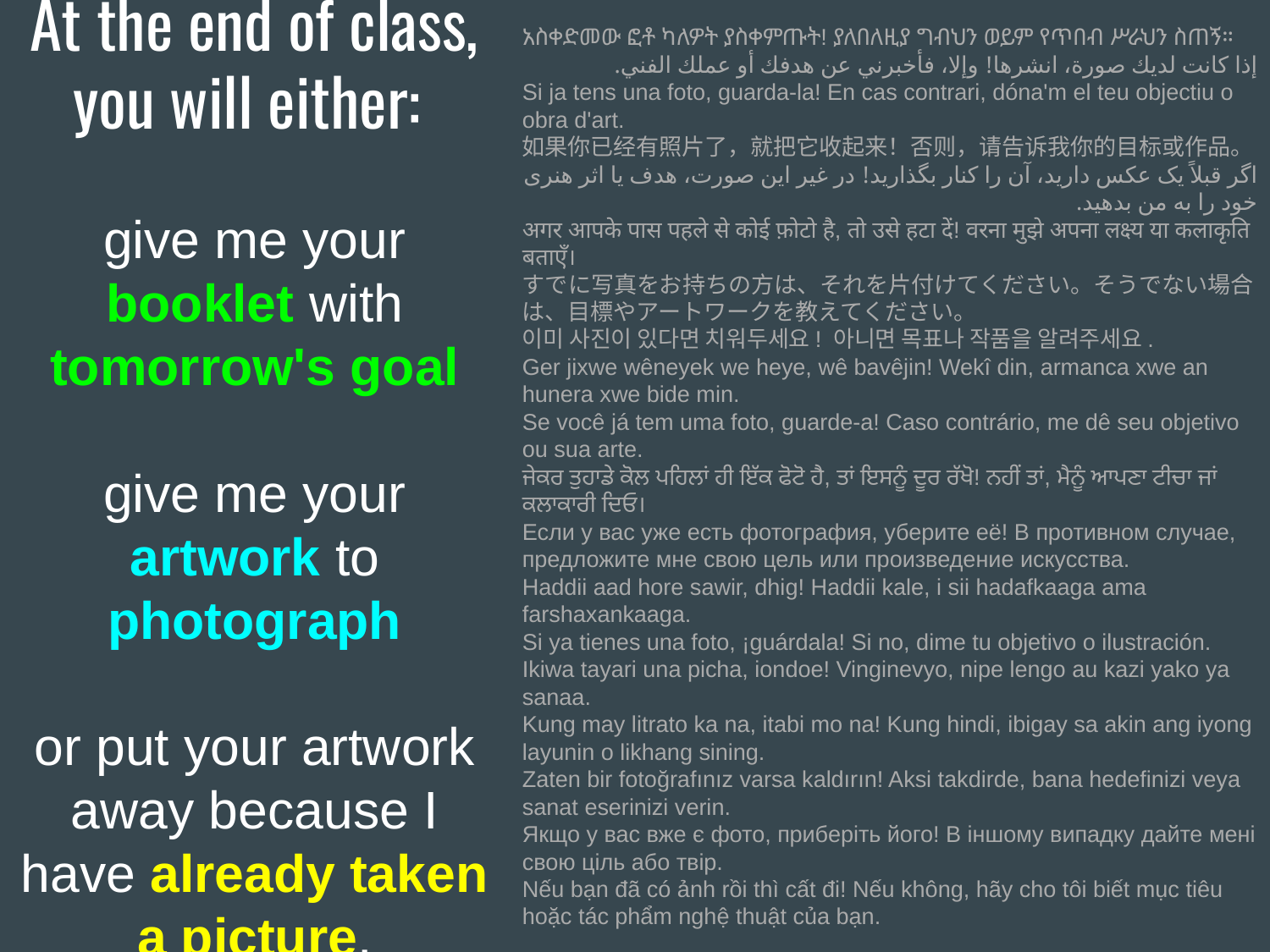

At the end of class, you will either:

give me your booklet with tomorrow's goal

give me your artwork to photograph

or put your artwork away because I have already taken a picture.
አስቀድመው ፎቶ ካለዎት ያስቀምጡት! ያለበለዚያ ግብህን ወይም የጥበብ ሥራህን ስጠኝ።
إذا كانت لديك صورة، انشرها! وإلا، فأخبرني عن هدفك أو عملك الفني.
Si ja tens una foto, guarda-la! En cas contrari, dóna'm el teu objectiu o obra d'art.
如果你已经有照片了，就把它收起来！否则，请告诉我你的目标或作品。
اگر قبلاً یک عکس دارید، آن را کنار بگذارید! در غیر این صورت، هدف یا اثر هنری خود را به من بدهید.
अगर आपके पास पहले से कोई फ़ोटो है, तो उसे हटा दें! वरना मुझे अपना लक्ष्य या कलाकृति बताएँ।
すでに写真をお持ちの方は、それを片付けてください。そうでない場合は、目標やアートワークを教えてください。
이미 사진이 있다면 치워두세요! 아니면 목표나 작품을 알려주세요.
Ger jixwe wêneyek we heye, wê bavêjin! Wekî din, armanca xwe an hunera xwe bide min.
Se você já tem uma foto, guarde-a! Caso contrário, me dê seu objetivo ou sua arte.
ਜੇਕਰ ਤੁਹਾਡੇ ਕੋਲ ਪਹਿਲਾਂ ਹੀ ਇੱਕ ਫੋਟੋ ਹੈ, ਤਾਂ ਇਸਨੂੰ ਦੂਰ ਰੱਖੋ! ਨਹੀਂ ਤਾਂ, ਮੈਨੂੰ ਆਪਣਾ ਟੀਚਾ ਜਾਂ ਕਲਾਕਾਰੀ ਦਿਓ।
Если у вас уже есть фотография, уберите её! В противном случае, предложите мне свою цель или произведение искусства.
Haddii aad hore sawir, dhig! Haddii kale, i sii hadafkaaga ama farshaxankaaga.
Si ya tienes una foto, ¡guárdala! Si no, dime tu objetivo o ilustración.
Ikiwa tayari una picha, iondoe! Vinginevyo, nipe lengo au kazi yako ya sanaa.
Kung may litrato ka na, itabi mo na! Kung hindi, ibigay sa akin ang iyong layunin o likhang sining.
Zaten bir fotoğrafınız varsa kaldırın! Aksi takdirde, bana hedefinizi veya sanat eserinizi verin.
Якщо у вас вже є фото, приберіть його! В іншому випадку дайте мені свою ціль або твір.
Nếu bạn đã có ảnh rồi thì cất đi! Nếu không, hãy cho tôi biết mục tiêu hoặc tác phẩm nghệ thuật của bạn.